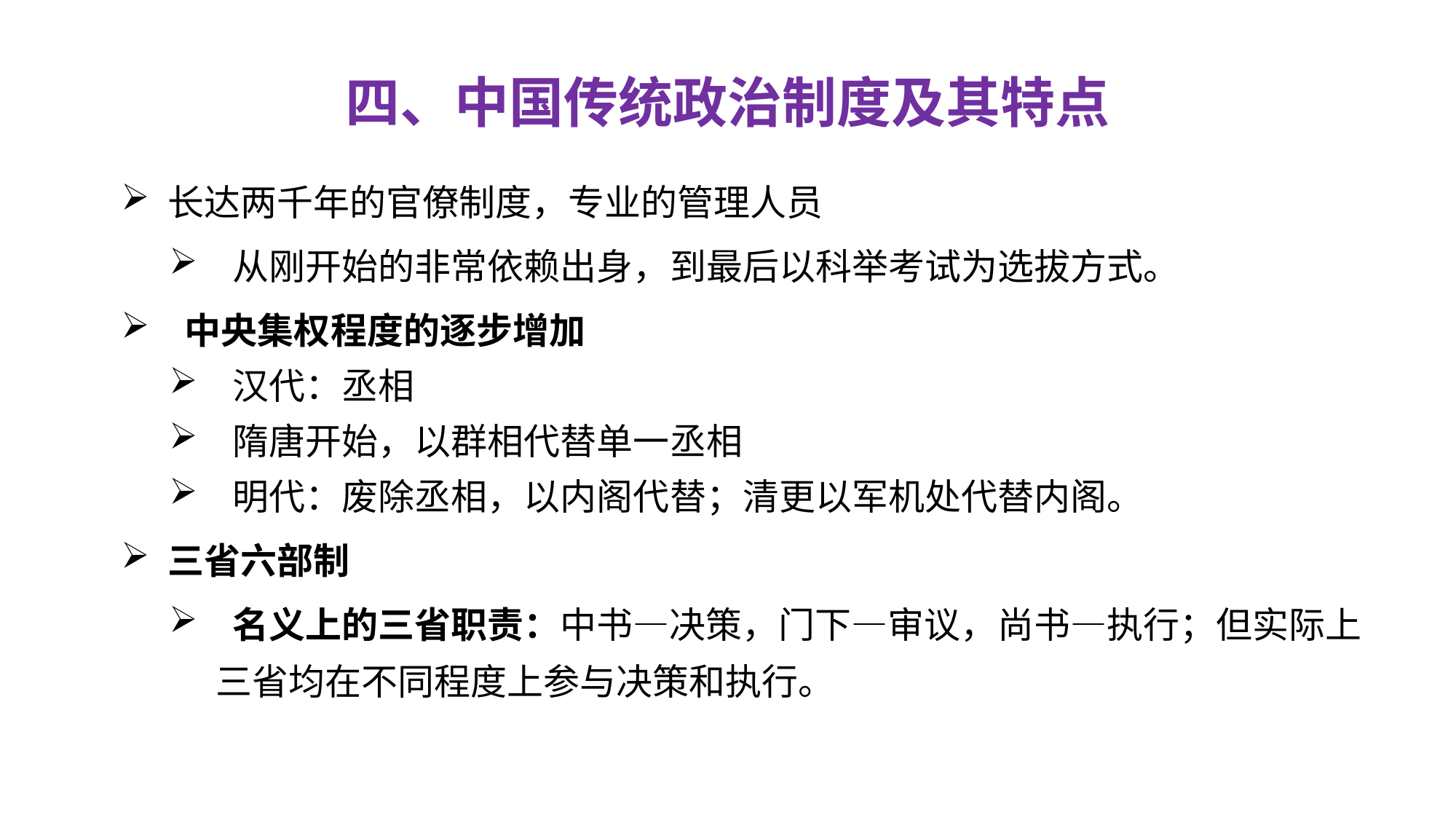

# 四、中国传统政治制度及其特点
长达两千年的官僚制度，专业的管理人员
 从刚开始的非常依赖出身，到最后以科举考试为选拔方式。
 中央集权程度的逐步增加
 汉代：丞相
 隋唐开始，以群相代替单一丞相
 明代：废除丞相，以内阁代替；清更以军机处代替内阁。
三省六部制
 名义上的三省职责：中书—决策，门下—审议，尚书—执行；但实际上三省均在不同程度上参与决策和执行。